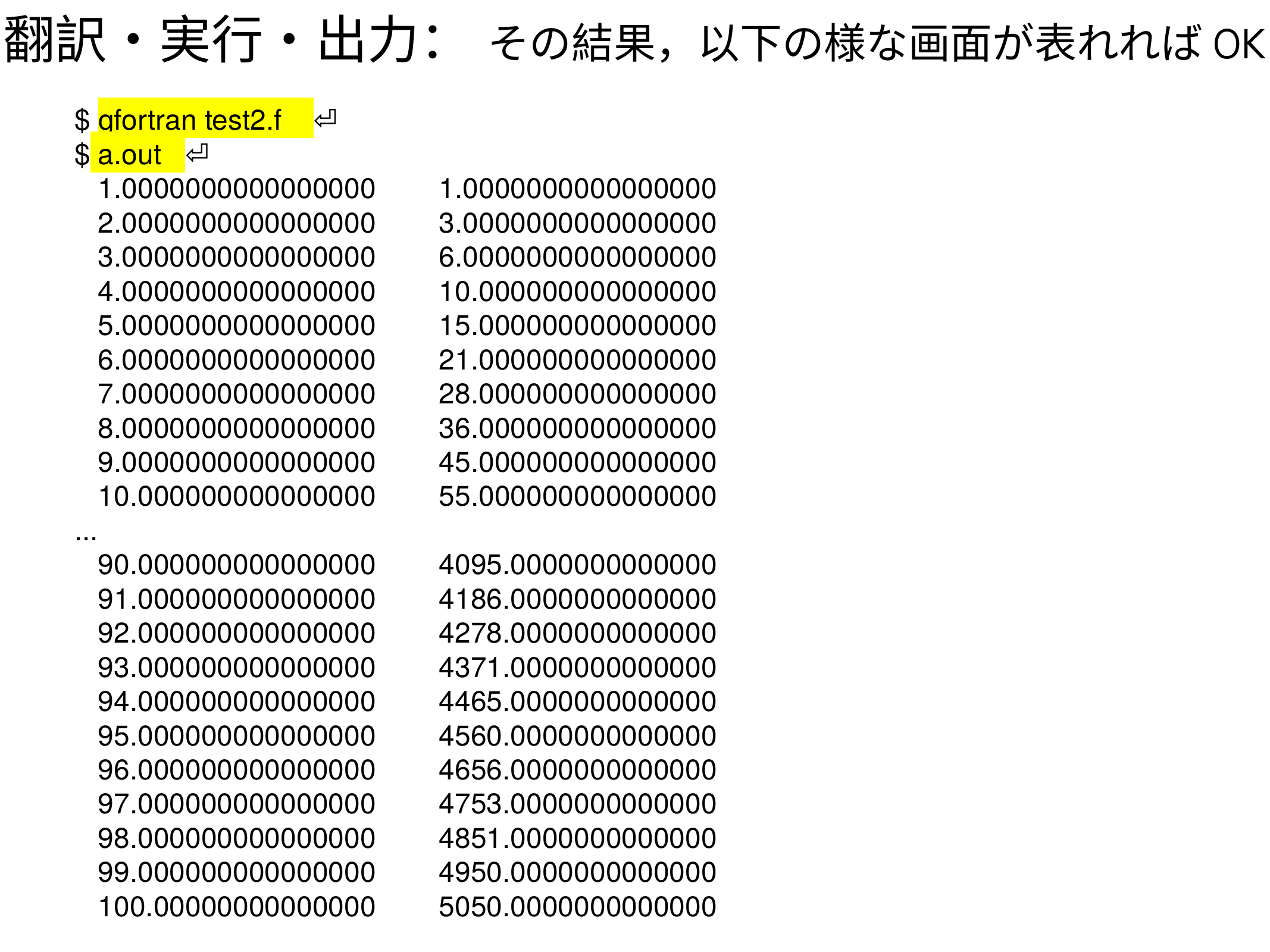

翻訳・実行・出力： その結果，以下の様な画面が表れればOK
$ gfortran test2.f    ⏎
$ a.out   ⏎
   1.0000000000000000        1.0000000000000000
   2.0000000000000000        3.0000000000000000
   3.0000000000000000        6.0000000000000000
   4.0000000000000000        10.000000000000000
   5.0000000000000000        15.000000000000000
   6.0000000000000000        21.000000000000000
   7.0000000000000000        28.000000000000000
   8.0000000000000000        36.000000000000000
   9.0000000000000000        45.000000000000000
   10.000000000000000        55.000000000000000
...
   90.000000000000000        4095.0000000000000
   91.000000000000000        4186.0000000000000
   92.000000000000000        4278.0000000000000
   93.000000000000000        4371.0000000000000
   94.000000000000000        4465.0000000000000
   95.000000000000000        4560.0000000000000
   96.000000000000000        4656.0000000000000
   97.000000000000000        4753.0000000000000
   98.000000000000000        4851.0000000000000
   99.000000000000000        4950.0000000000000
   100.00000000000000        5050.0000000000000